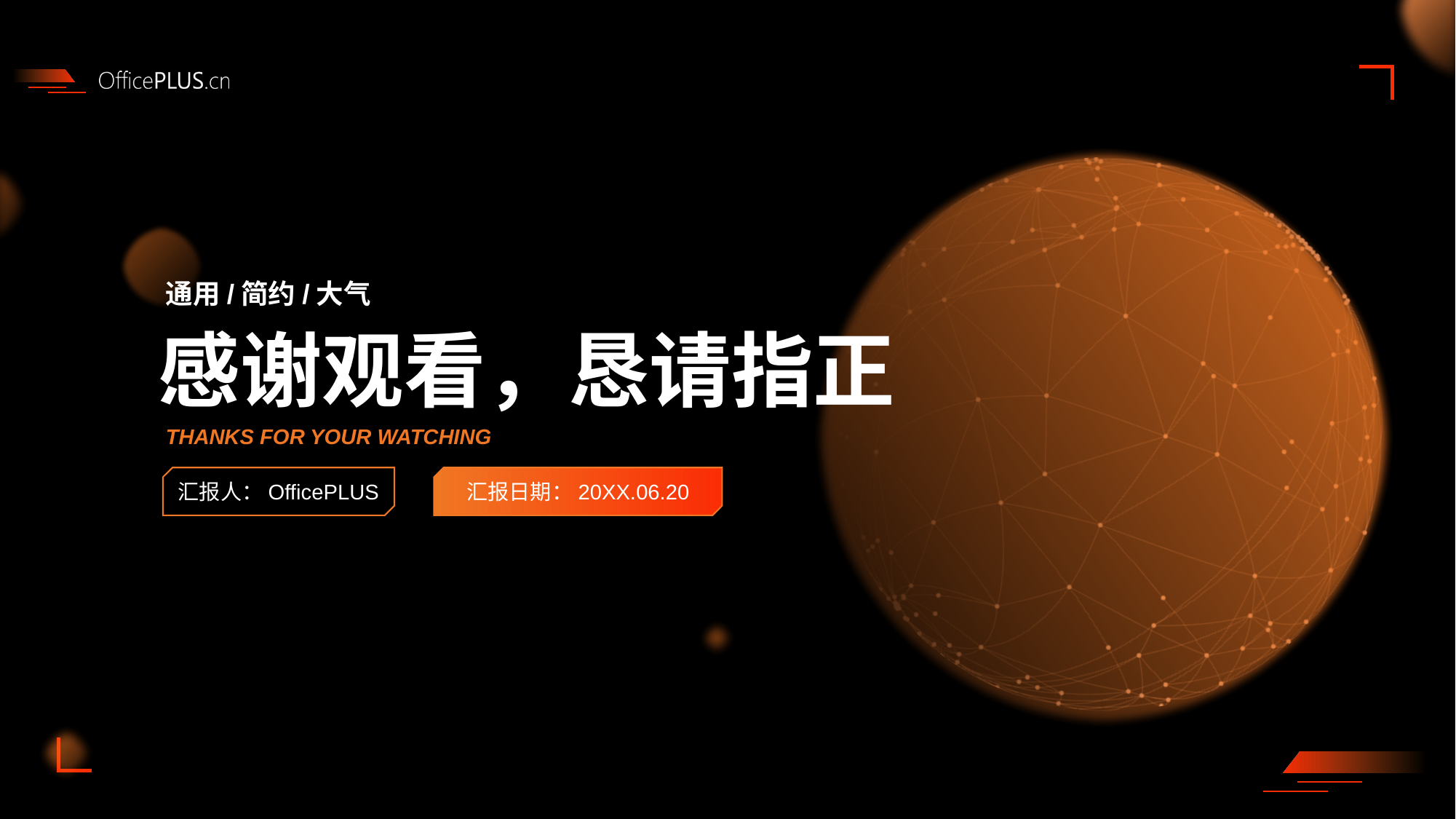

通用/简约/大气
感谢观看，恳请指正
THANKS FOR YOUR WATCHING

汇报人：OfficePLUS
汇报日期：20XX.06.20